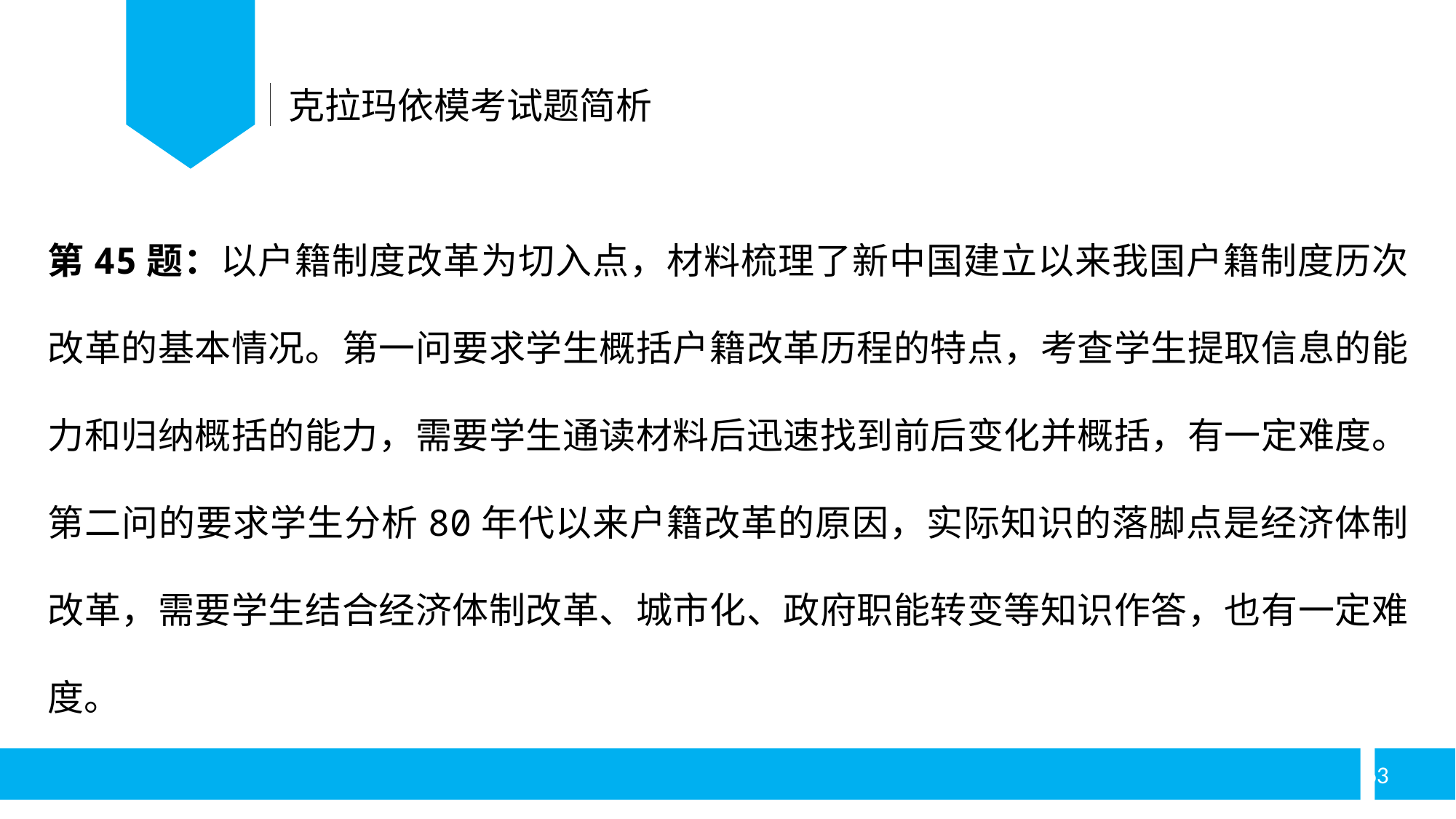

克拉玛依模考试题简析
第45题：以户籍制度改革为切入点，材料梳理了新中国建立以来我国户籍制度历次改革的基本情况。第一问要求学生概括户籍改革历程的特点，考查学生提取信息的能力和归纳概括的能力，需要学生通读材料后迅速找到前后变化并概括，有一定难度。第二问的要求学生分析80年代以来户籍改革的原因，实际知识的落脚点是经济体制改革，需要学生结合经济体制改革、城市化、政府职能转变等知识作答，也有一定难度。